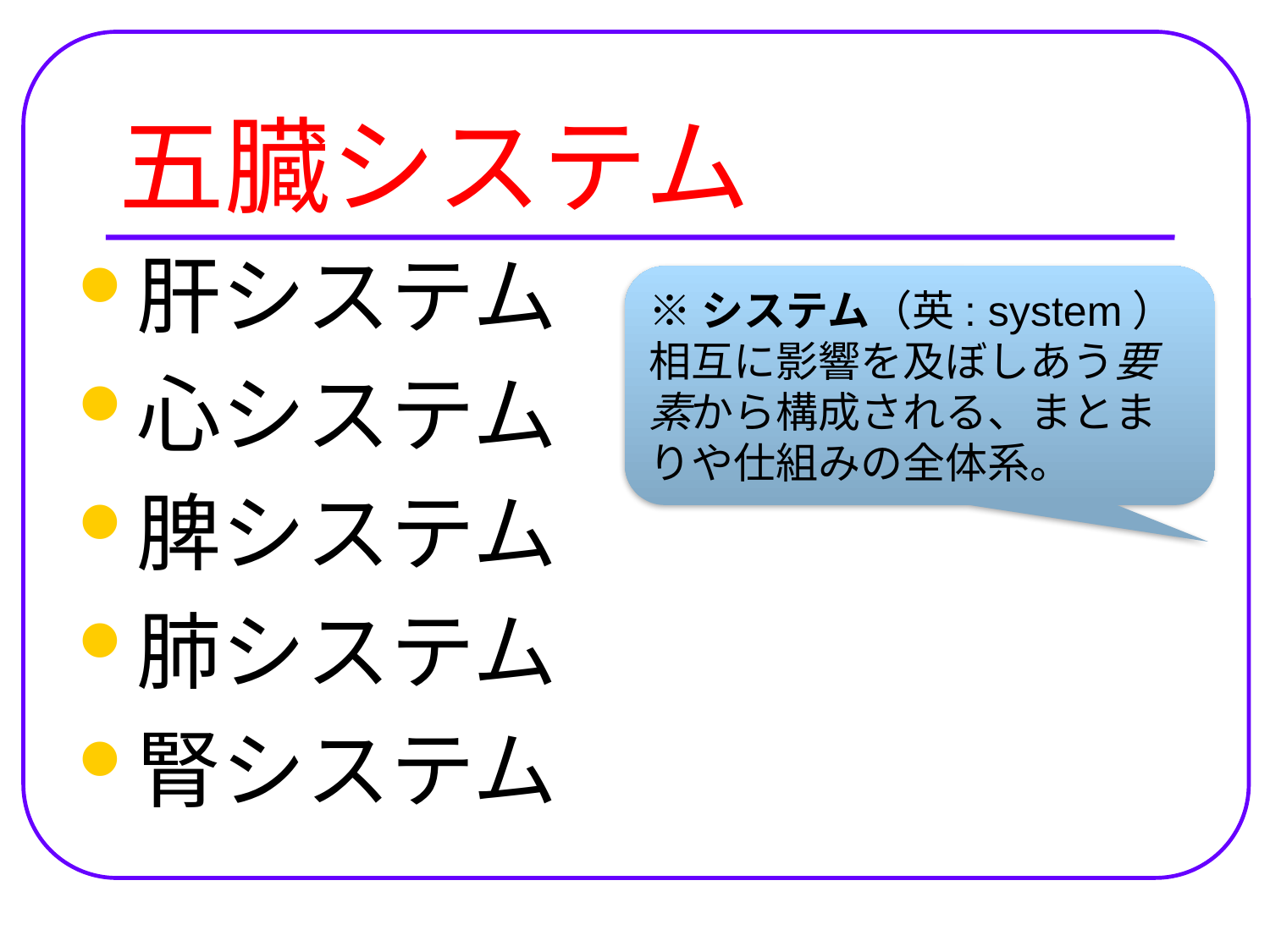

# 五臓システム
肝システム
心システム
脾システム
肺システム
腎システム
※システム（英: system）
相互に影響を及ぼしあう要素から構成される、まとまりや仕組みの全体系。